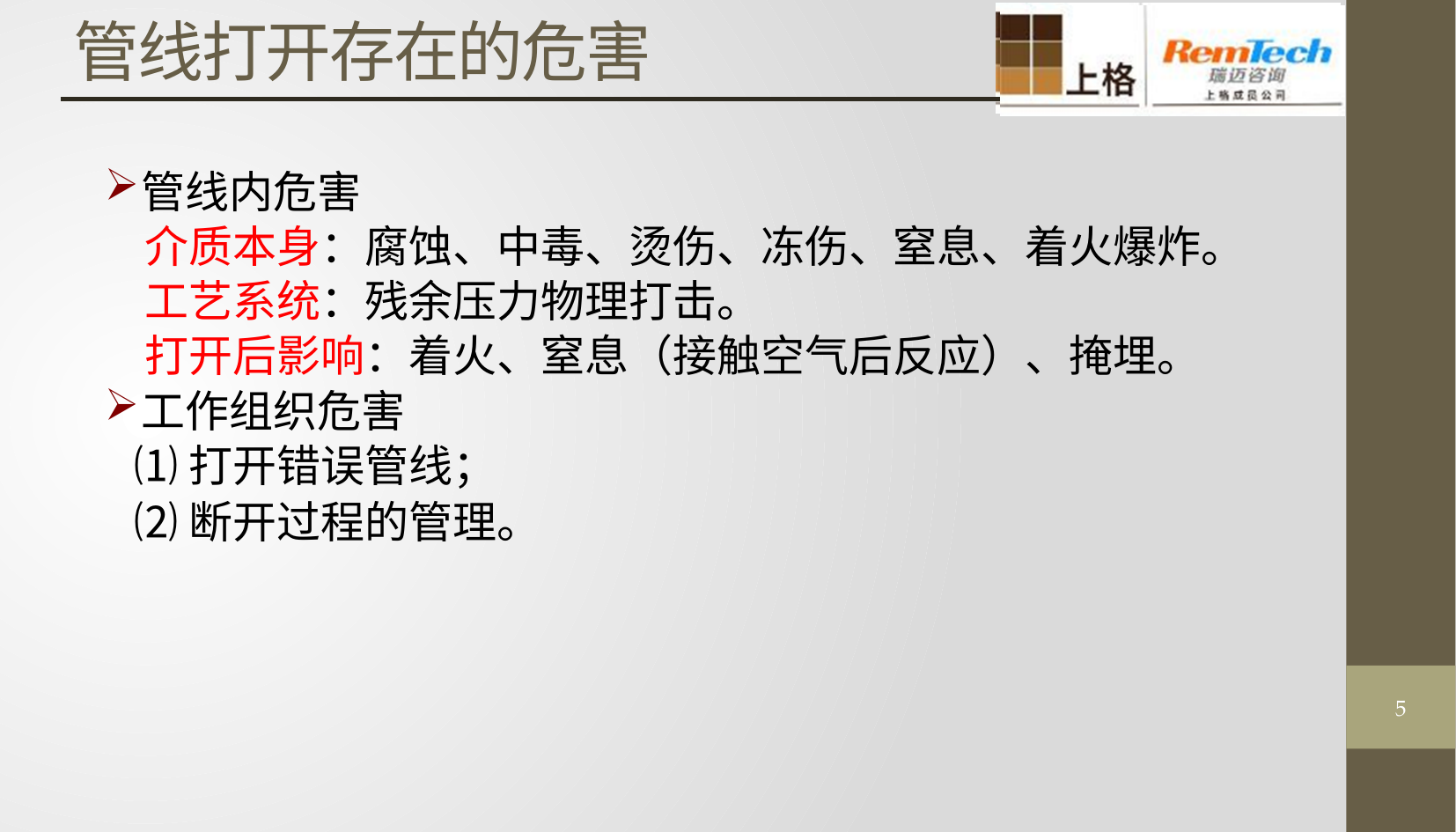

# 管线打开存在的危害
管线内危害
   介质本身：腐蚀、中毒、烫伤、冻伤、窒息、着火爆炸。
   工艺系统：残余压力物理打击。
   打开后影响：着火、窒息（接触空气后反应）、掩埋。
工作组织危害
   ⑴打开错误管线；
   ⑵断开过程的管理。